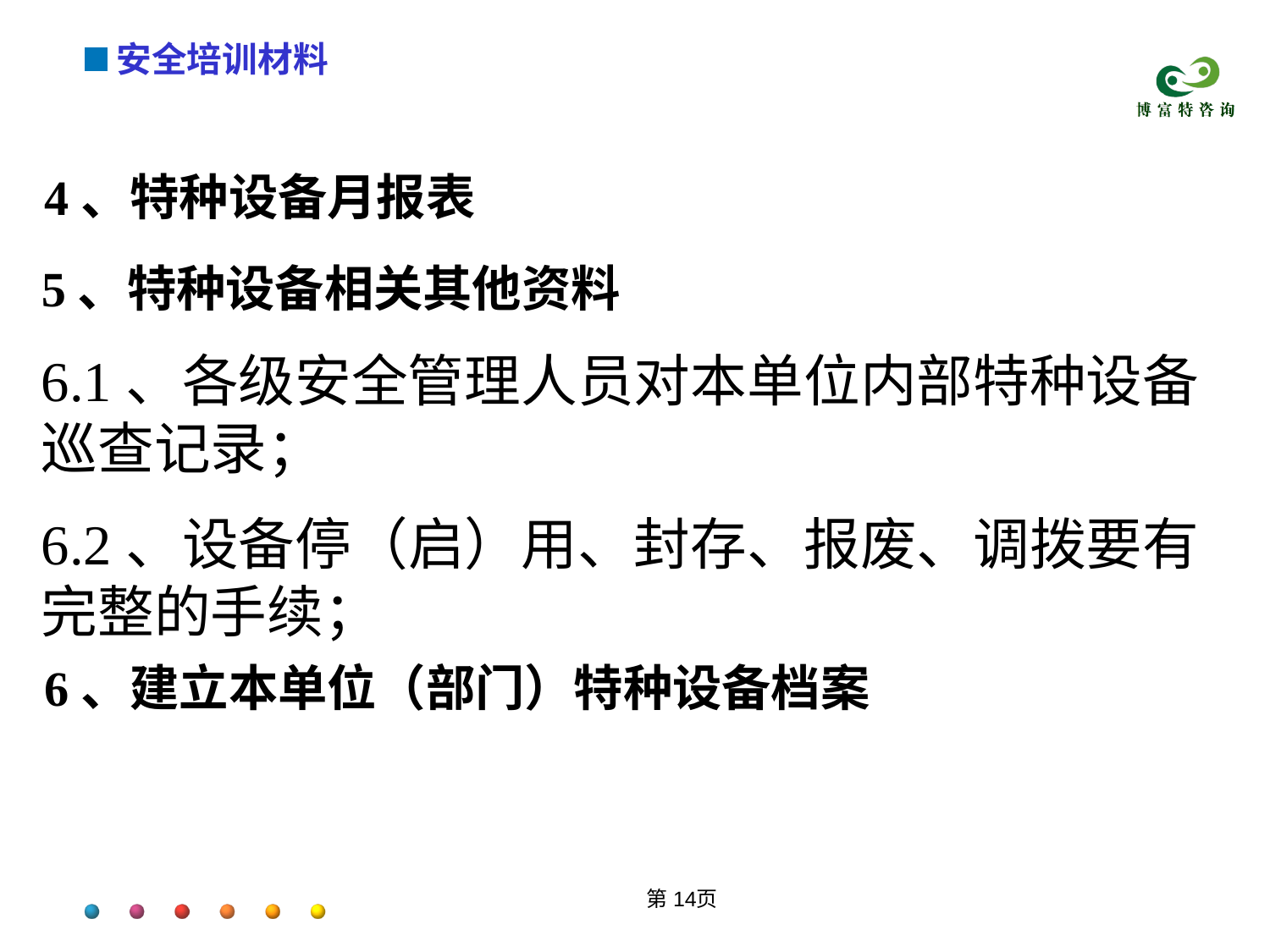

4、特种设备月报表
5、特种设备相关其他资料
6.1、各级安全管理人员对本单位内部特种设备巡查记录；
6.2、设备停（启）用、封存、报废、调拨要有完整的手续；
6、建立本单位（部门）特种设备档案